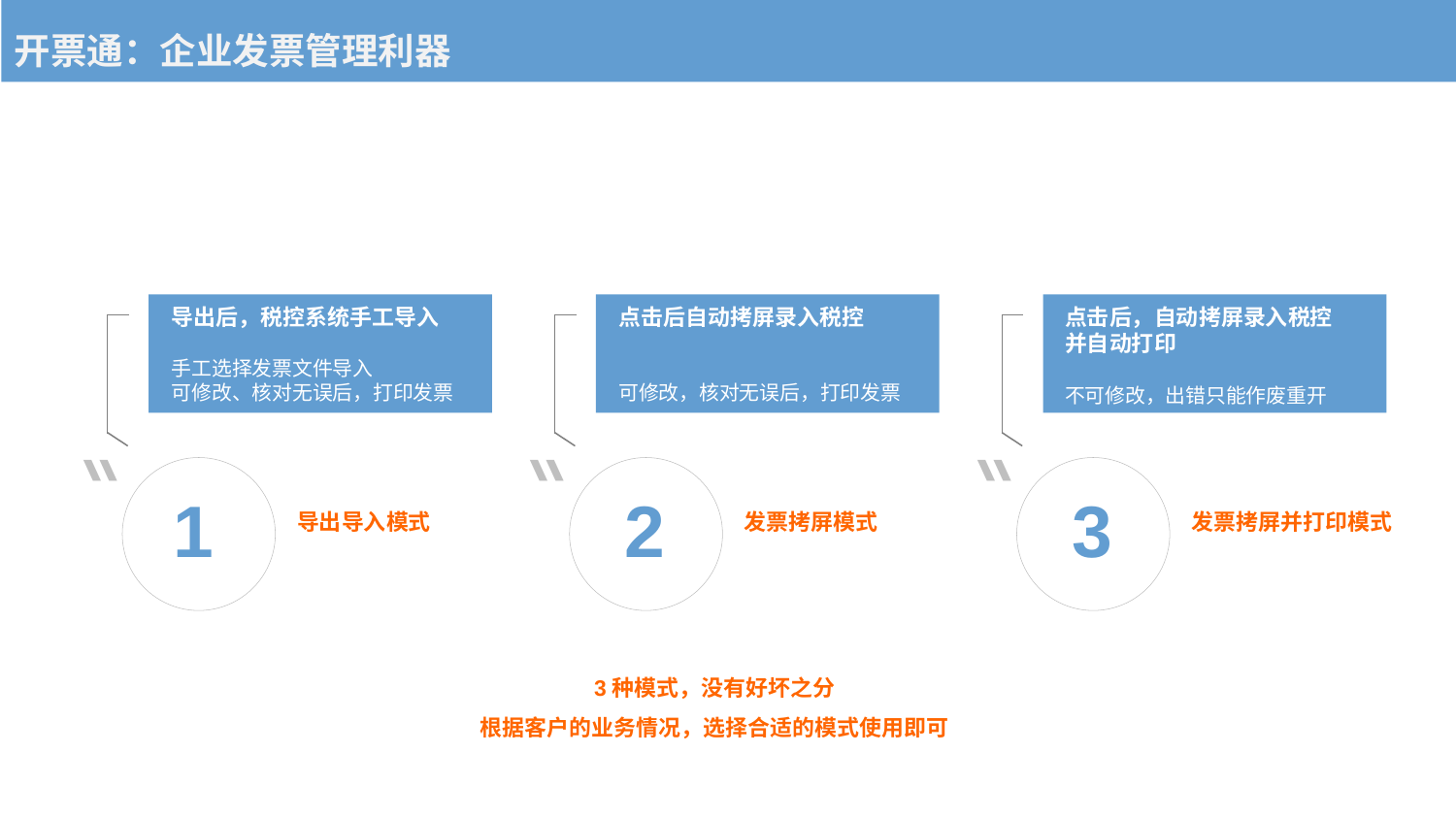

开票通：企业发票管理利器

导出后，税控系统手工导入

手工选择发票文件导入
可修改、核对无误后，打印发票
“

导出导入模式

点击后自动拷屏录入税控

可修改，核对无误后，打印发票
“

发票拷屏模式

点击后，自动拷屏录入税控
并自动打印

不可修改，出错只能作废重开
“

发票拷屏并打印模式
1
2
3
3种模式，没有好坏之分
根据客户的业务情况，选择合适的模式使用即可